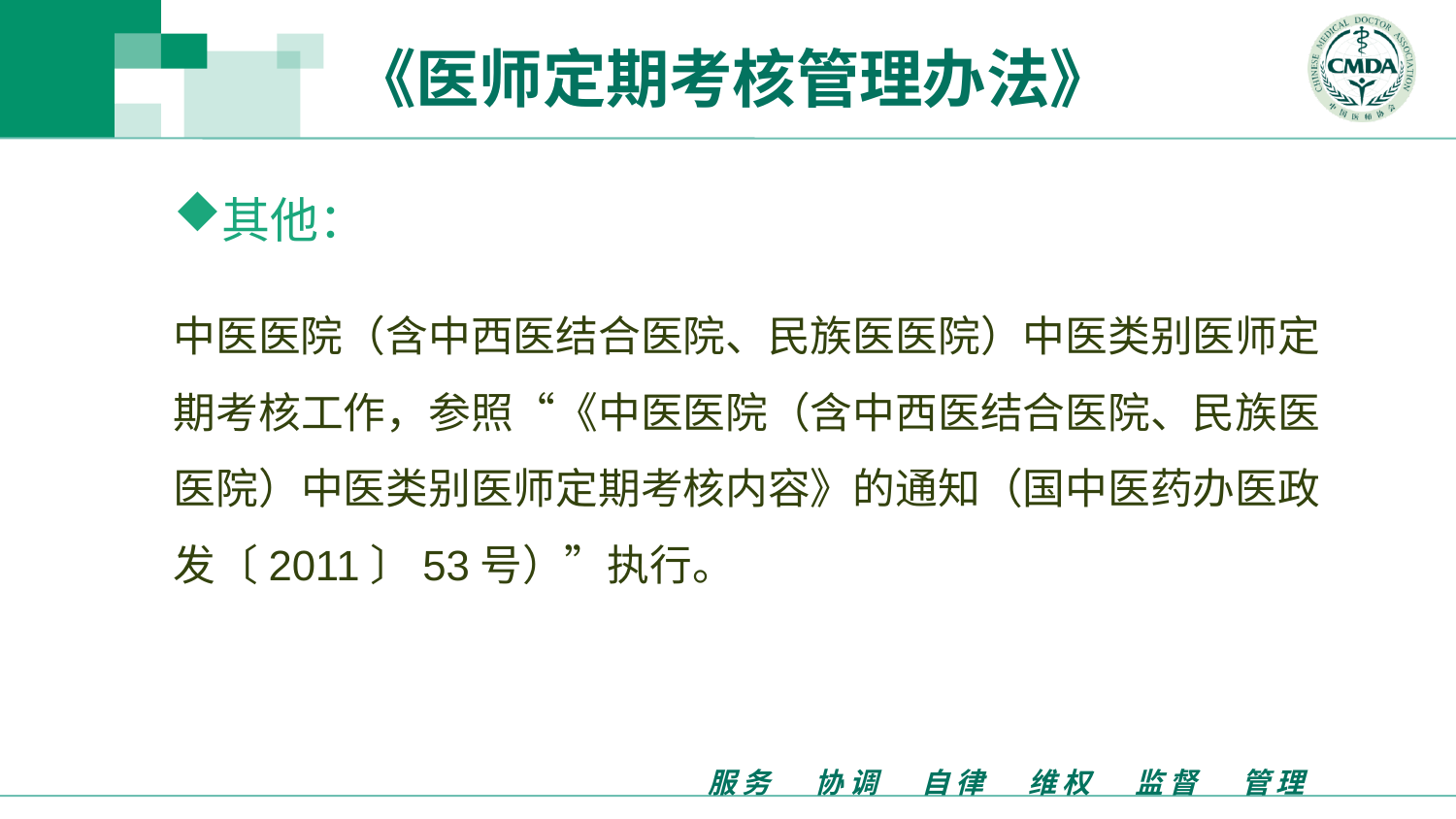

《医师定期考核管理办法》
其他：
中医医院（含中西医结合医院、民族医医院）中医类别医师定期考核工作，参照“《中医医院（含中西医结合医院、民族医医院）中医类别医师定期考核内容》的通知（国中医药办医政发〔2011〕53号）”执行。